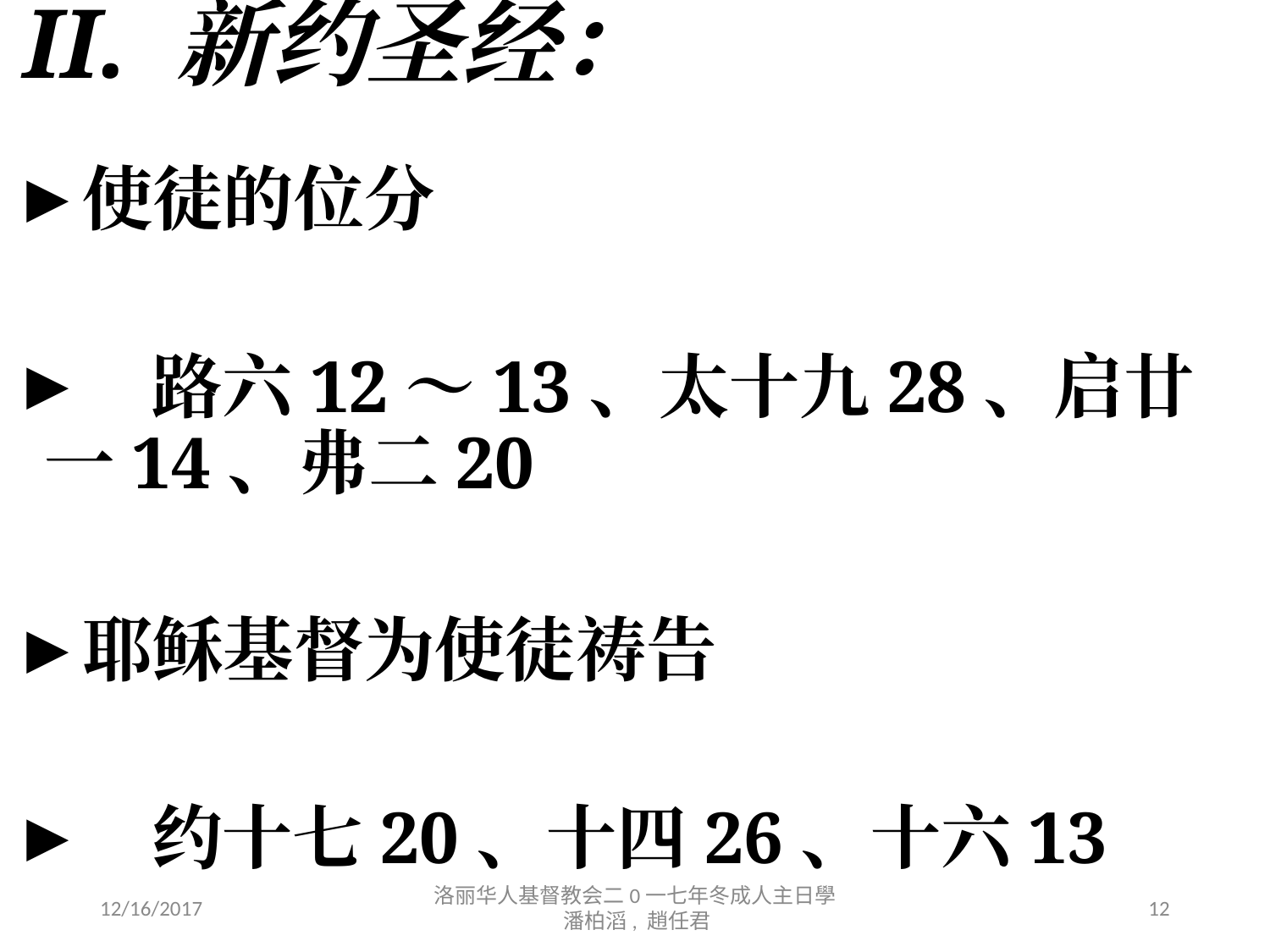

# II. 新约圣经：
使徒的位分

   路六12～13、太十九28、启廿一14、弗二20

耶稣基督为使徒祷告

   约十七20、十四26、十六13

12/16/2017
洛丽华人基督教会二0一七年冬成人主日學   潘柏滔, 趙任君
12